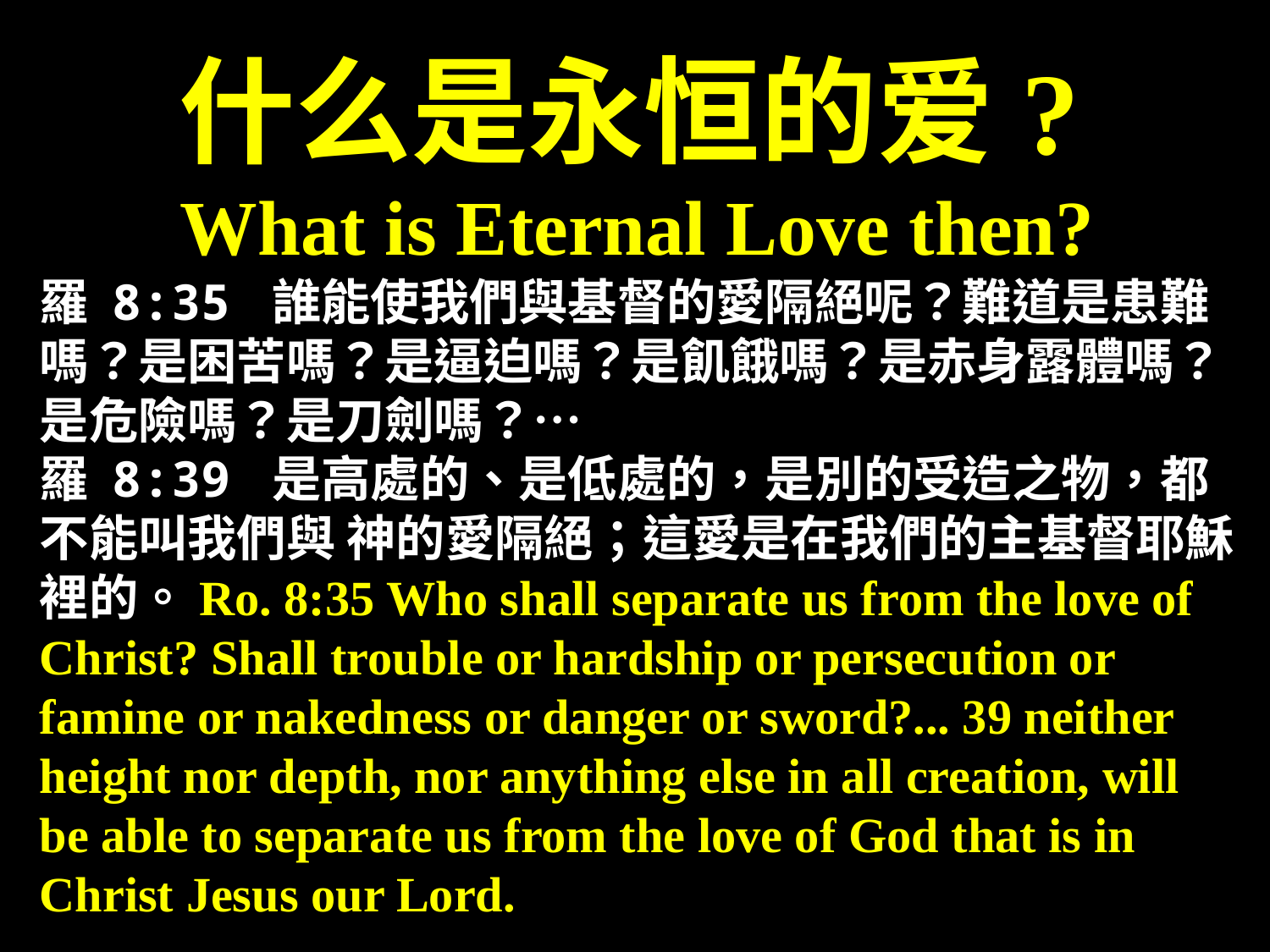

什么是永恒的爱?
What is Eternal Love then?
羅 8:35 誰能使我們與基督的愛隔絕呢？難道是患難嗎？是困苦嗎？是逼迫嗎？是飢餓嗎？是赤身露體嗎？是危險嗎？是刀劍嗎？…
羅 8:39 是高處的、是低處的，是別的受造之物，都不能叫我們與 神的愛隔絕；這愛是在我們的主基督耶穌裡的。Ro. 8:35 Who shall separate us from the love of Christ? Shall trouble or hardship or persecution or famine or nakedness or danger or sword?... 39 neither height nor depth, nor anything else in all creation, will
be able to separate us from the love of God that is in Christ Jesus our Lord.